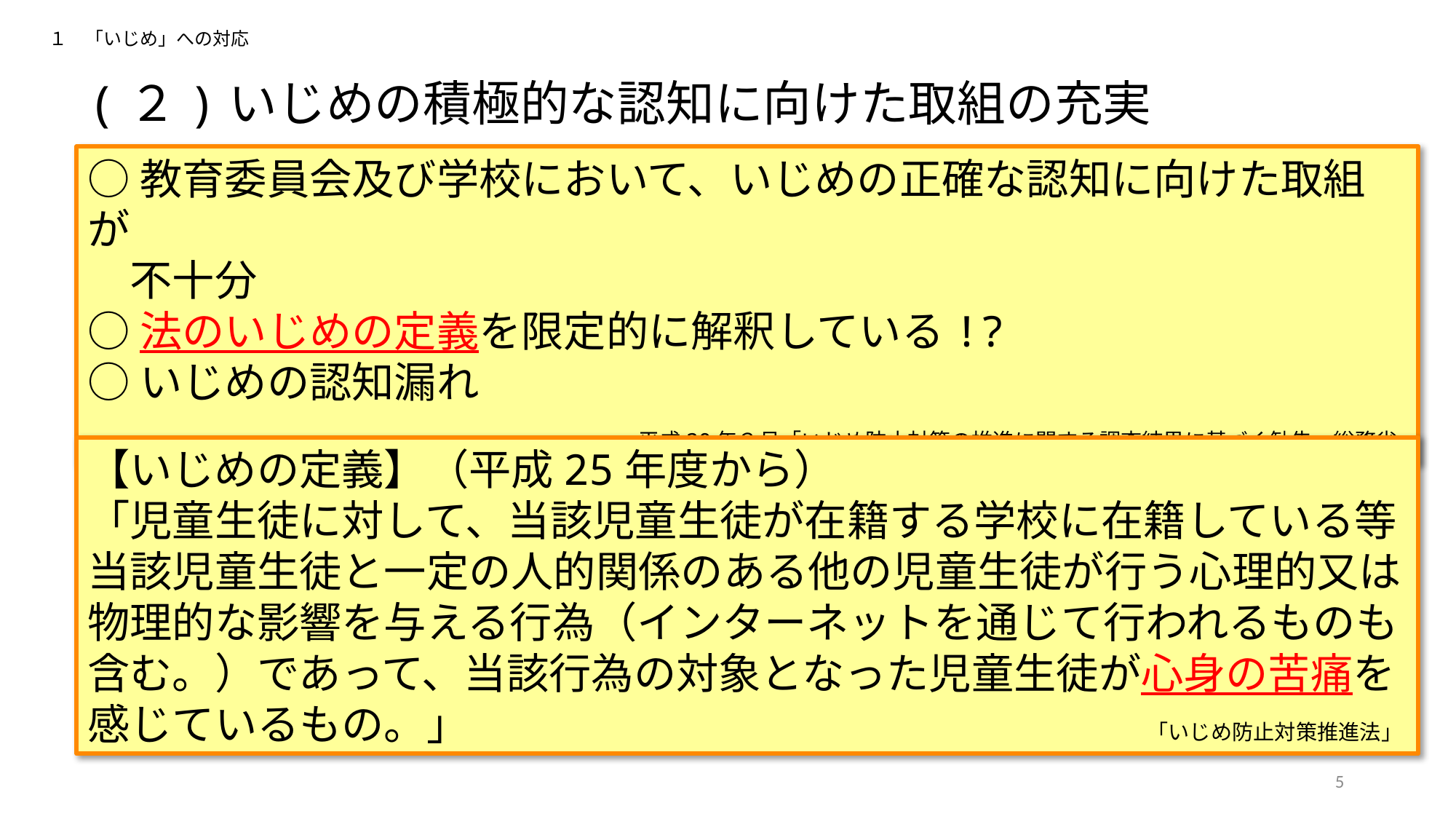

１　「いじめ」への対応
(２)いじめの積極的な認知に向けた取組の充実
○教育委員会及び学校において、いじめの正確な認知に向けた取組が
　不十分
○法のいじめの定義を限定的に解釈している!?
○いじめの認知漏れ
　　　　　　　　　　　　　平成30年３月「いじめ防止対策の推進に関する調査結果に基づく勧告」総務省
【いじめの定義】（平成25年度から）
「児童生徒に対して、当該児童生徒が在籍する学校に在籍している等当該児童生徒と一定の人的関係のある他の児童生徒が行う心理的又は物理的な影響を与える行為（インターネットを通じて行われるものも含む。）であって、当該行為の対象となった児童生徒が心身の苦痛を感じているもの。」　　　　　　　　　　　　　　　　「いじめ防止対策推進法」
5